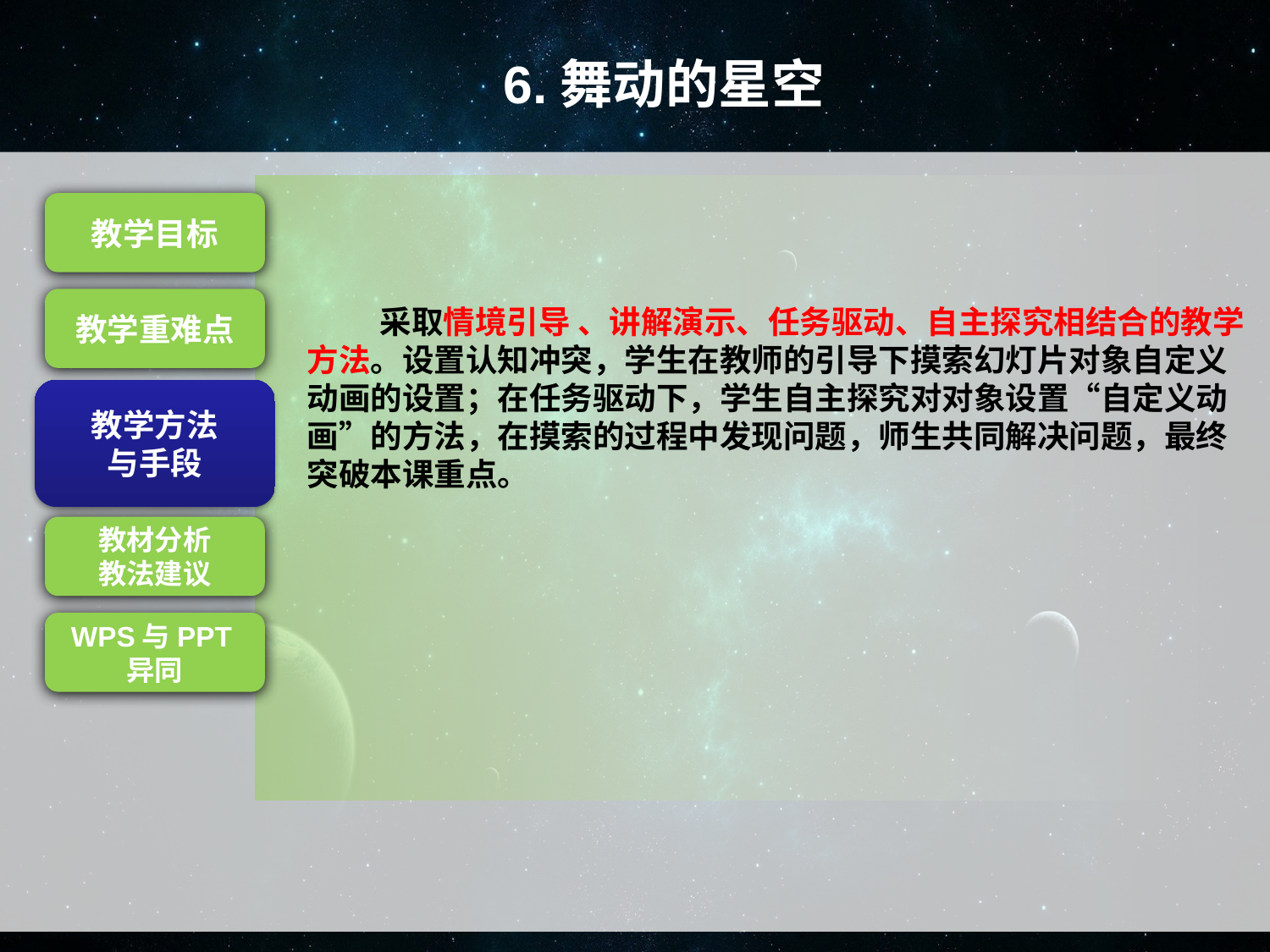

6.舞动的星空

         采取情境引导 、讲解演示、任务驱动、自主探究相结合的教学方法。设置认知冲突，学生在教师的引导下摸索幻灯片对象自定义动画的设置；在任务驱动下，学生自主探究对对象设置“自定义动画”的方法，在摸索的过程中发现问题，师生共同解决问题，最终突破本课重点。
教学目标
教学重难点
教学方法
与手段
教学方法
与手段
教材分析
教法建议
WPS与PPT异同